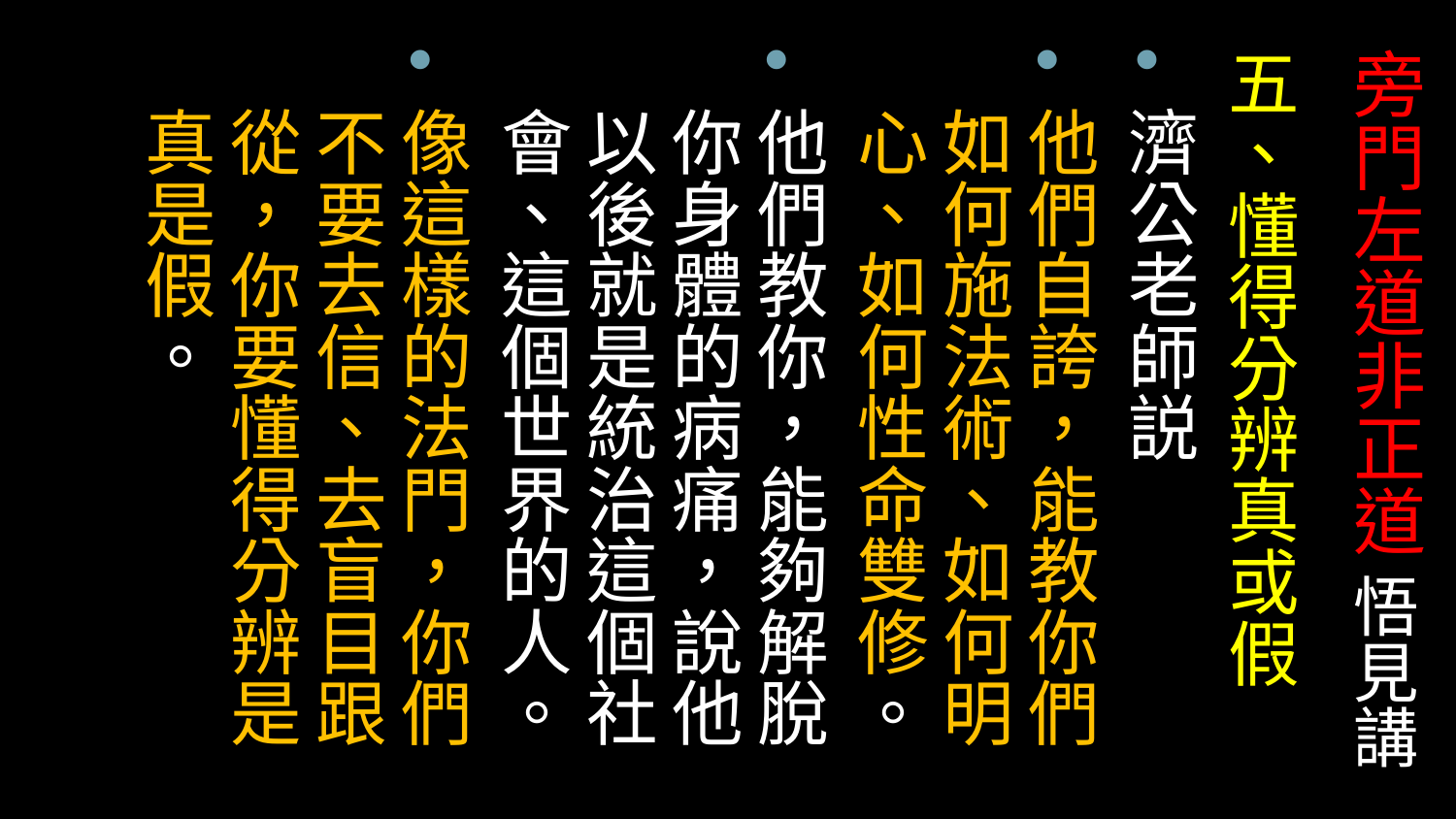

# 旁門左道非正道 悟見講
五、懂得分辨真或假
濟公老師説
他們自誇，能教你們如何施法術、如何明心、如何性命雙修。
他們教你，能夠解脫你身體的病痛，說他以後就是統治這個社會、這個世界的人。
像這樣的法門，你們不要去信、去盲目跟從，你要懂得分辨是真是假。